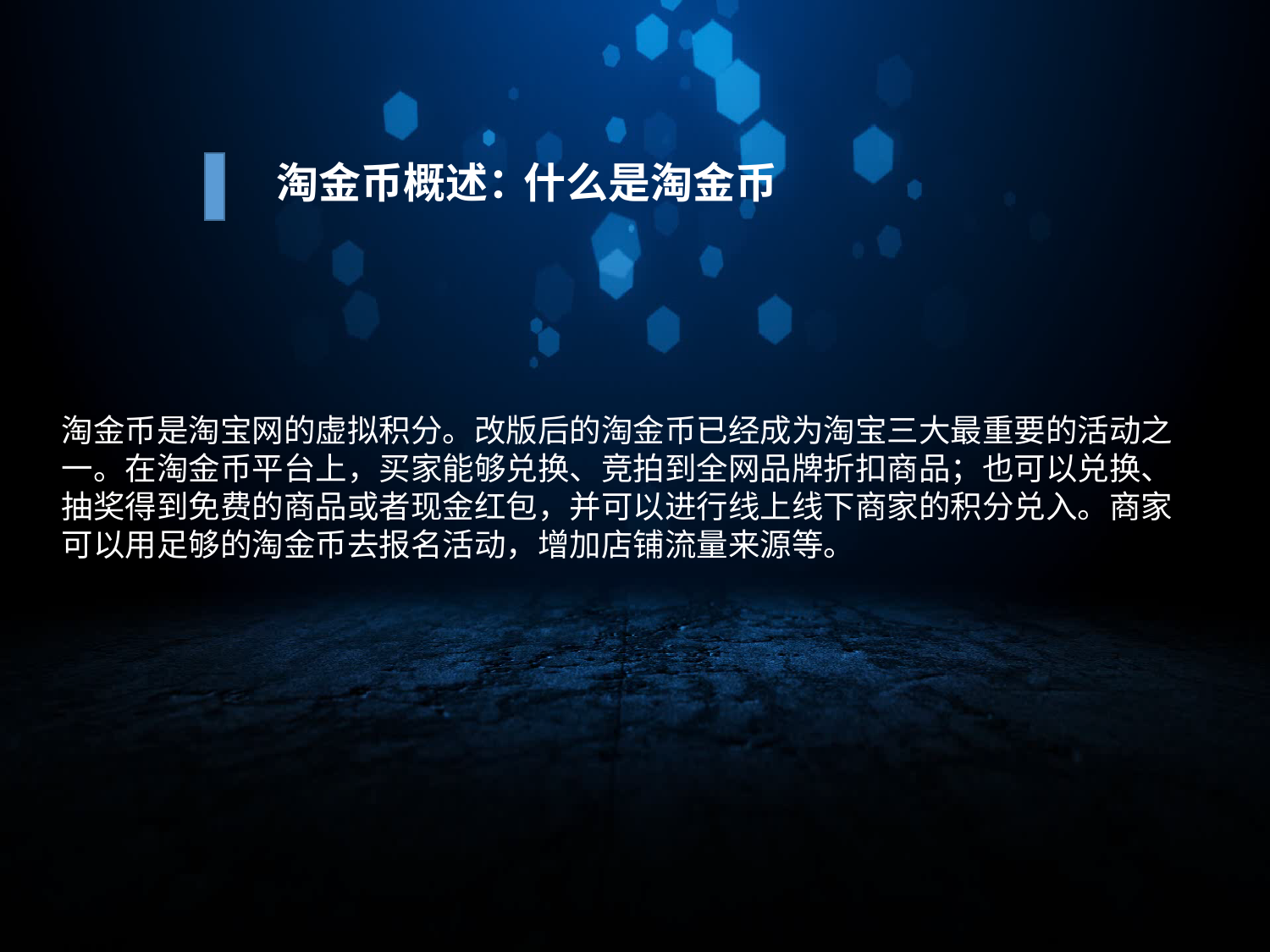

什么是淘金币
淘金币概述：

淘金币是淘宝网的虚拟积分。改版后的淘金币已经成为淘宝三大最重要的活动之一。在淘金币平台上，买家能够兑换、竞拍到全网品牌折扣商品；也可以兑换、抽奖得到免费的商品或者现金红包，并可以进行线上线下商家的积分兑入。商家可以用足够的淘金币去报名活动，增加店铺流量来源等。